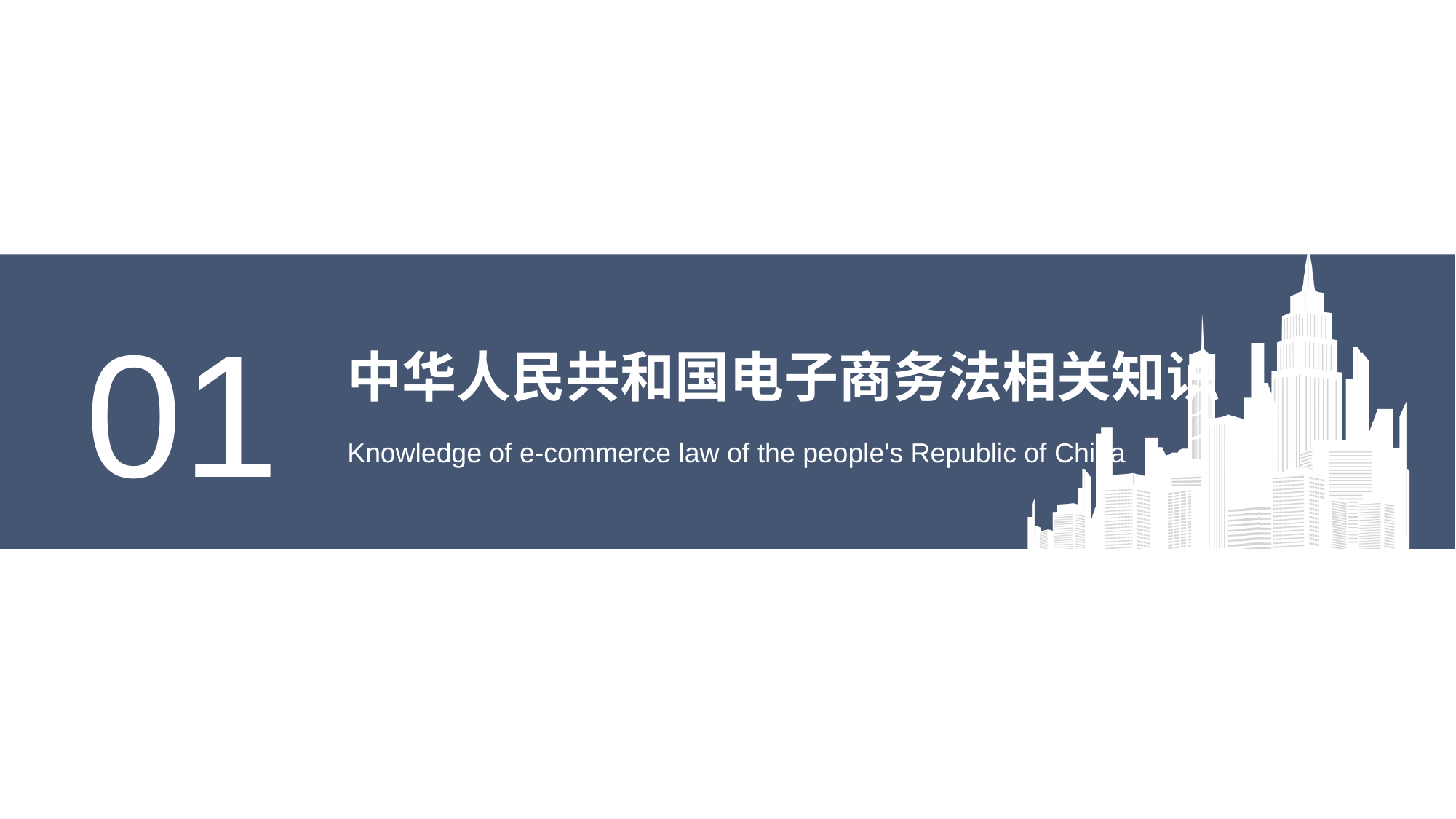

01
# 中华人民共和国电子商务法相关知识
Knowledge of e-commerce law of the people's Republic of China